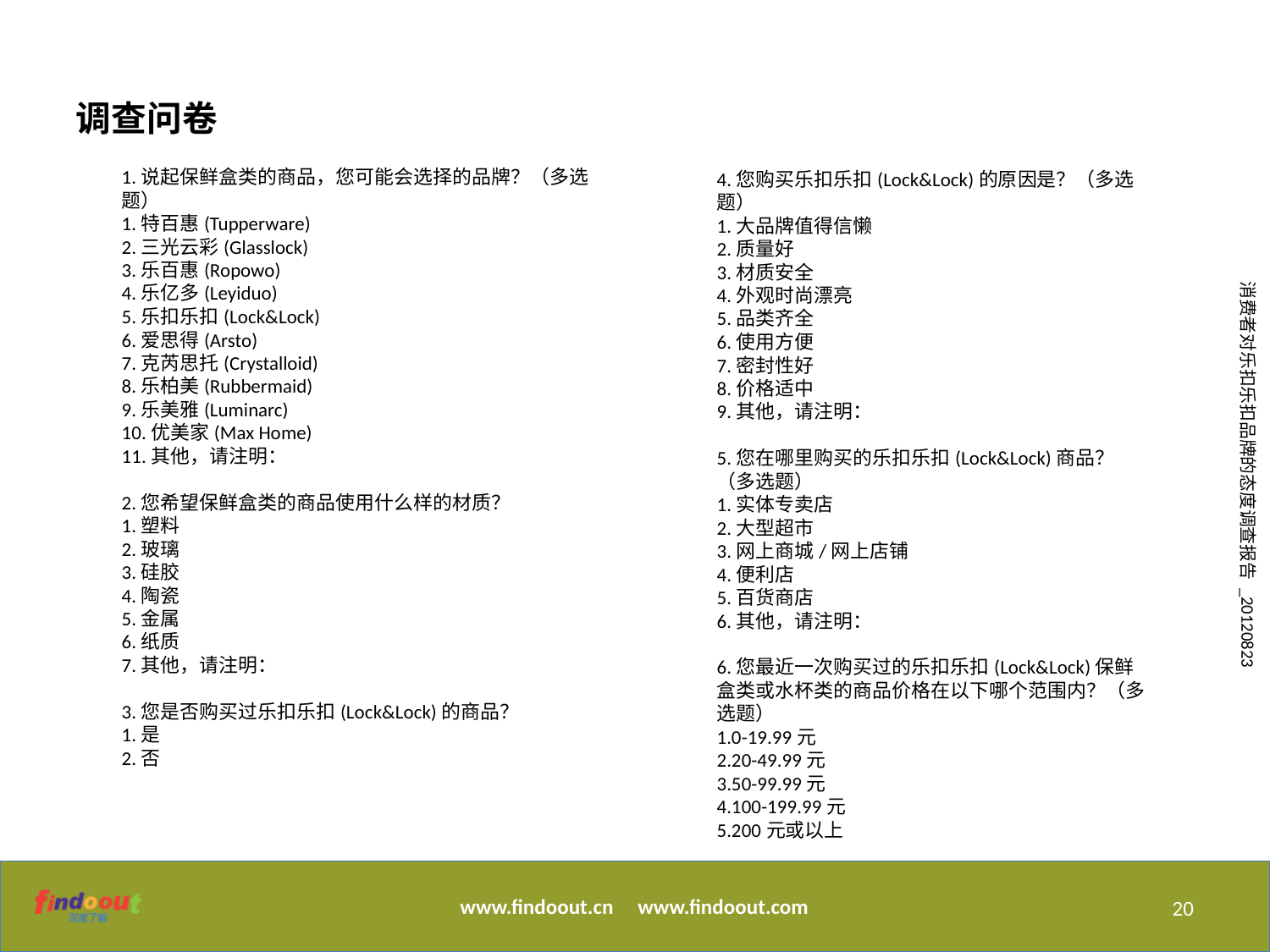

调查问卷
1.说起保鲜盒类的商品，您可能会选择的品牌？（多选题）
1.特百惠(Tupperware)
2.三光云彩(Glasslock)
3.乐百惠(Ropowo)
4.乐亿多(Leyiduo)
5.乐扣乐扣(Lock&Lock)
6.爱思得(Arsto)
7.克芮思托(Crystalloid)
8.乐柏美(Rubbermaid)
9.乐美雅(Luminarc)
10.优美家(Max Home)
11.其他，请注明：

2.您希望保鲜盒类的商品使用什么样的材质？
1.塑料
2.玻璃
3.硅胶
4.陶瓷
5.金属
6.纸质
7.其他，请注明：

3.您是否购买过乐扣乐扣(Lock&Lock)的商品？
1.是
2.否
4.您购买乐扣乐扣(Lock&Lock)的原因是？（多选题）
1.大品牌值得信懒
2.质量好
3.材质安全
4.外观时尚漂亮
5.品类齐全
6.使用方便
7.密封性好
8.价格适中
9.其他，请注明：

5.您在哪里购买的乐扣乐扣(Lock&Lock)商品？（多选题）
1.实体专卖店
2.大型超市
3.网上商城/网上店铺
4.便利店
5.百货商店
6.其他，请注明：

6.您最近一次购买过的乐扣乐扣(Lock&Lock)保鲜盒类或水杯类的商品价格在以下哪个范围内？（多选题）
1.0-19.99元
2.20-49.99元
3.50-99.99元
4.100-199.99元
5.200元或以上
20